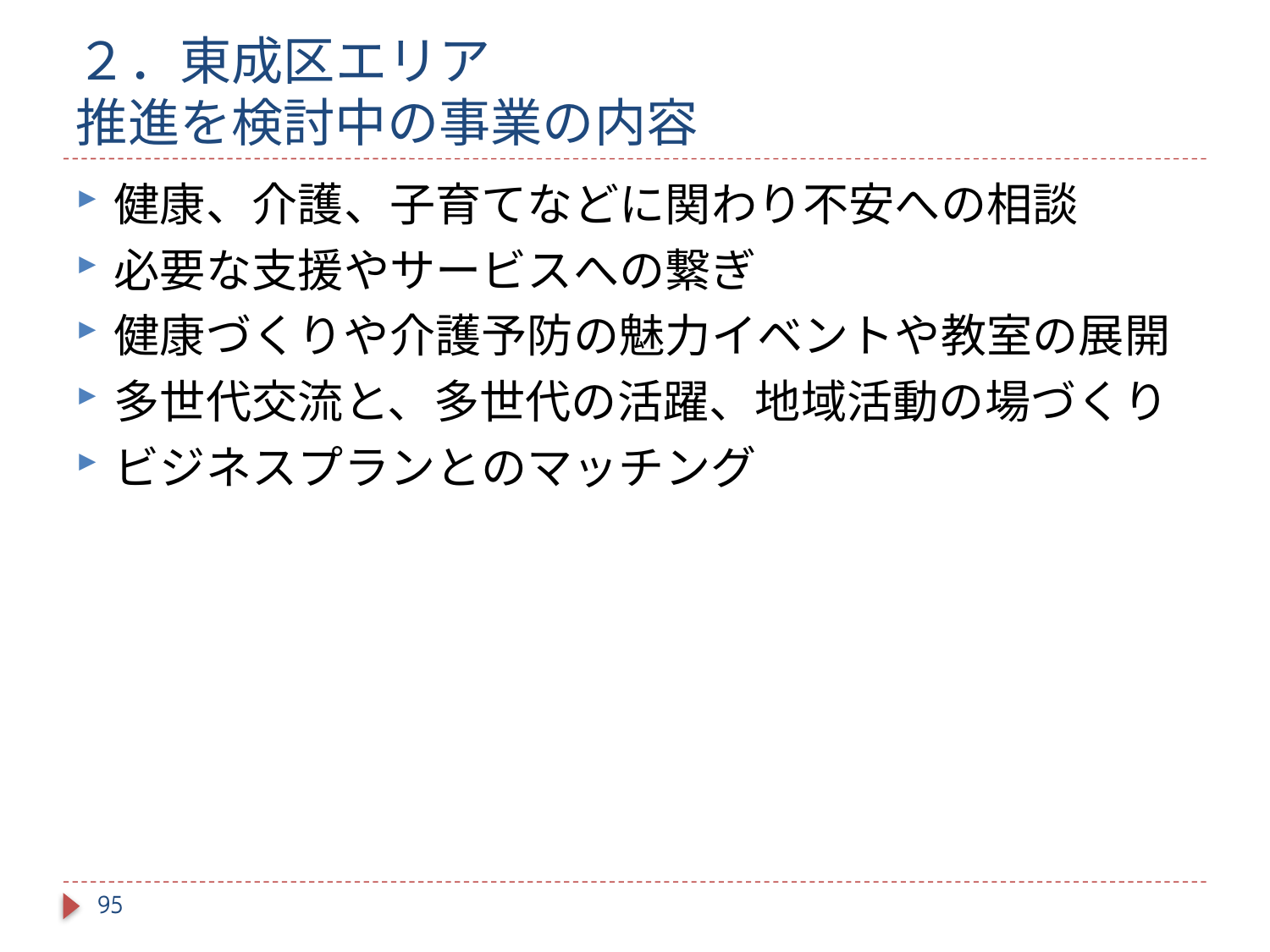

# ２．東成区エリア 推進を検討中の事業の内容
健康、介護、子育てなどに関わり不安への相談
必要な支援やサービスへの繋ぎ
健康づくりや介護予防の魅力イベントや教室の展開
多世代交流と、多世代の活躍、地域活動の場づくり
ビジネスプランとのマッチング

95